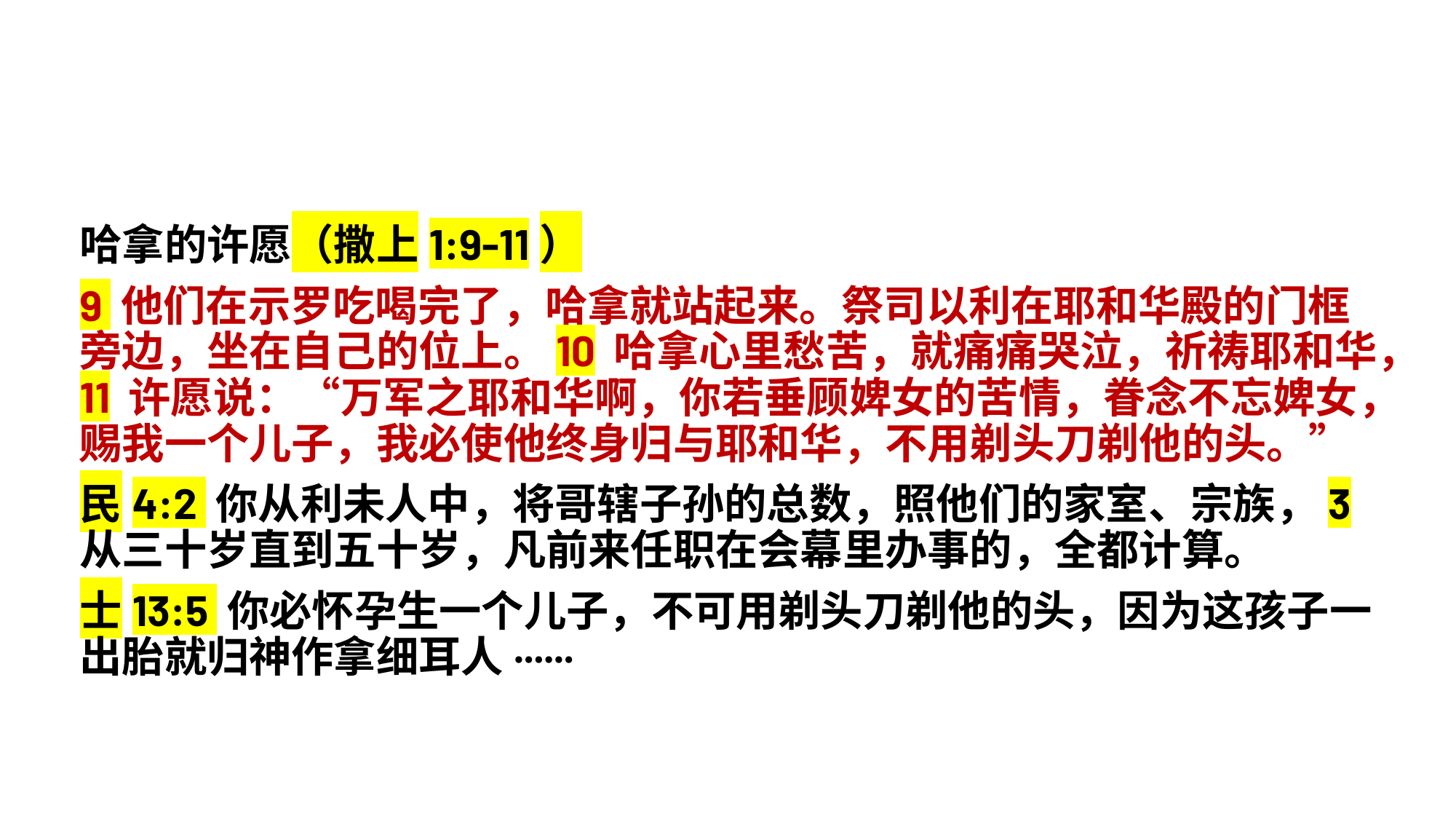

哈拿的许愿（撒上1:9-11）
9 他们在示罗吃喝完了，哈拿就站起来。祭司以利在耶和华殿的门框旁边，坐在自己的位上。10 哈拿心里愁苦，就痛痛哭泣，祈祷耶和华，11 许愿说：“万军之耶和华啊，你若垂顾婢女的苦情，眷念不忘婢女，赐我一个儿子，我必使他终身归与耶和华，不用剃头刀剃他的头。”
民4:2 你从利未人中，将哥辖子孙的总数，照他们的家室、宗族，3 从三十岁直到五十岁，凡前来任职在会幕里办事的，全都计算。
士13:5 你必怀孕生一个儿子，不可用剃头刀剃他的头，因为这孩子一出胎就归神作拿细耳人······